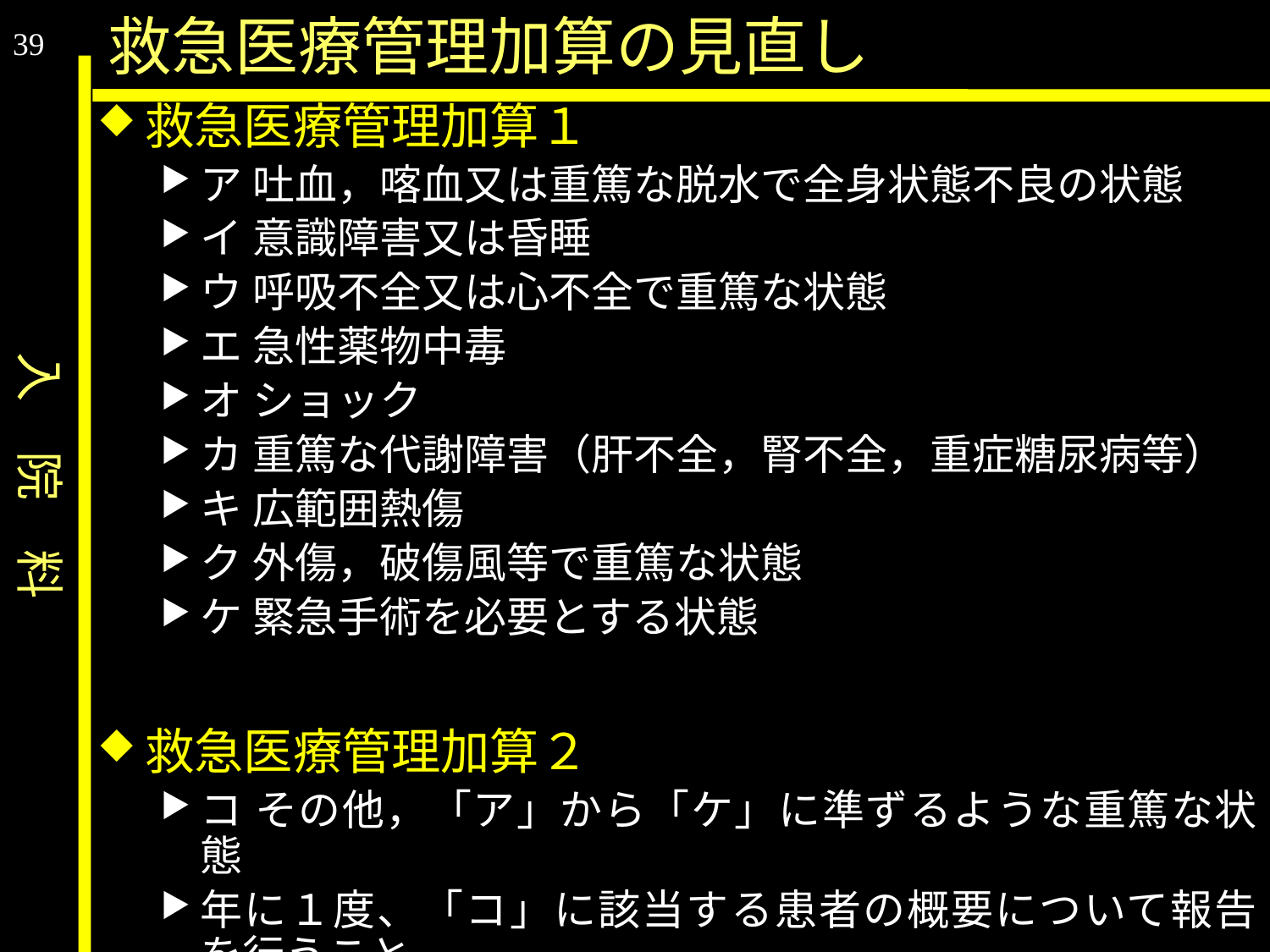

入　院　料
救急医療管理加算の見直し
39

救急医療管理加算１
ア 吐血，喀血又は重篤な脱水で全身状態不良の状態
イ 意識障害又は昏睡
ウ 呼吸不全又は心不全で重篤な状態
エ 急性薬物中毒
オ ショック
カ 重篤な代謝障害（肝不全，腎不全，重症糖尿病等）
キ 広範囲熱傷
ク 外傷，破傷風等で重篤な状態
ケ 緊急手術を必要とする状態

救急医療管理加算２
コ その他，「ア」から「ケ」に準ずるような重篤な状態
年に１度、「コ」に該当する患者の概要について報告を行うこと。